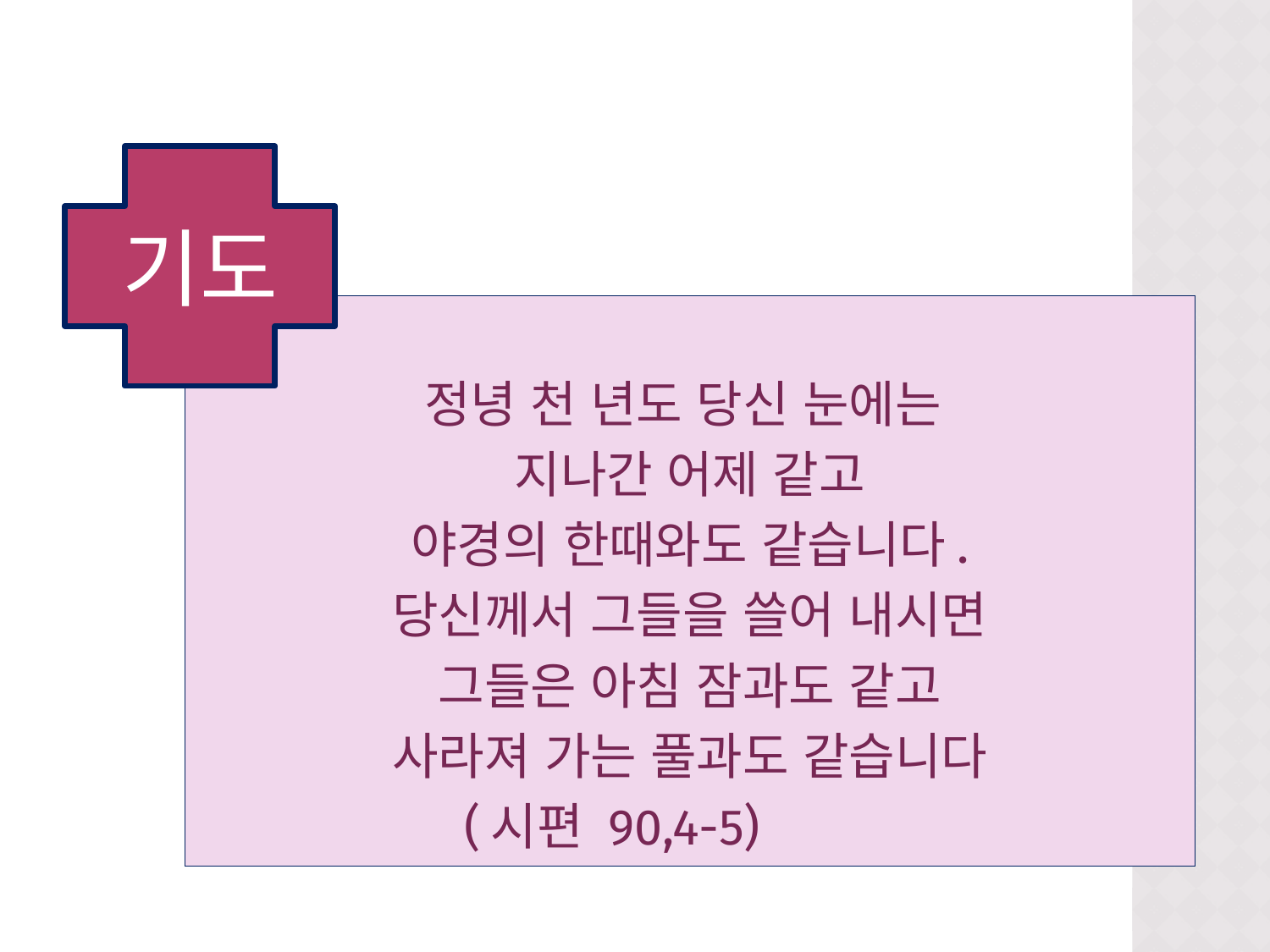

기도

정녕 천 년도 당신 눈에는
지나간 어제 같고
야경의 한때와도 같습니다.
당신께서 그들을 쓸어 내시면
그들은 아침 잠과도 같고
사라져 가는 풀과도 같습니다
                    (시편 90,4-5)